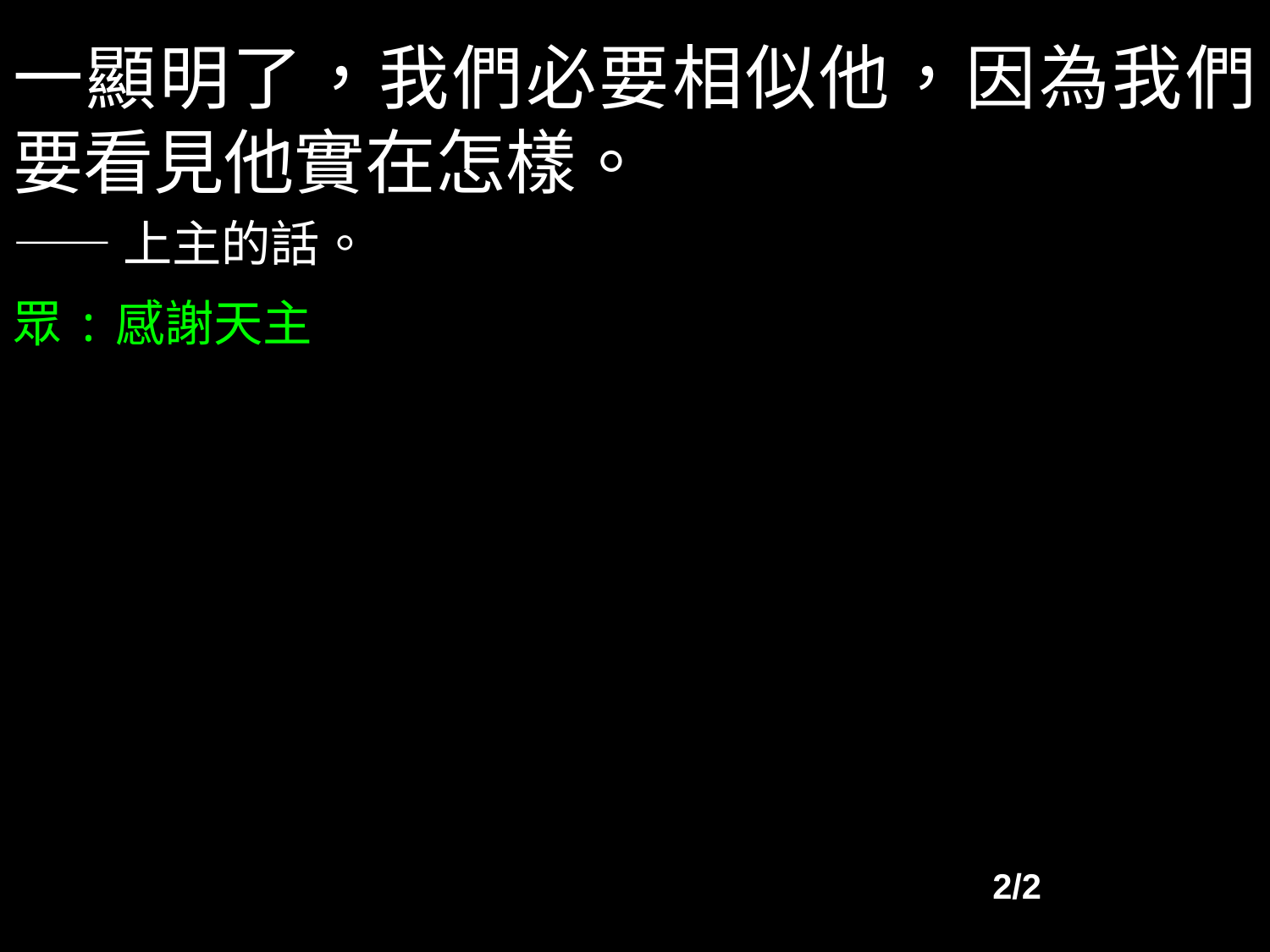

一顯明了，我們必要相似他，因為我們要看見他實在怎樣。
——上主的話。
眾:感謝天主

2/2